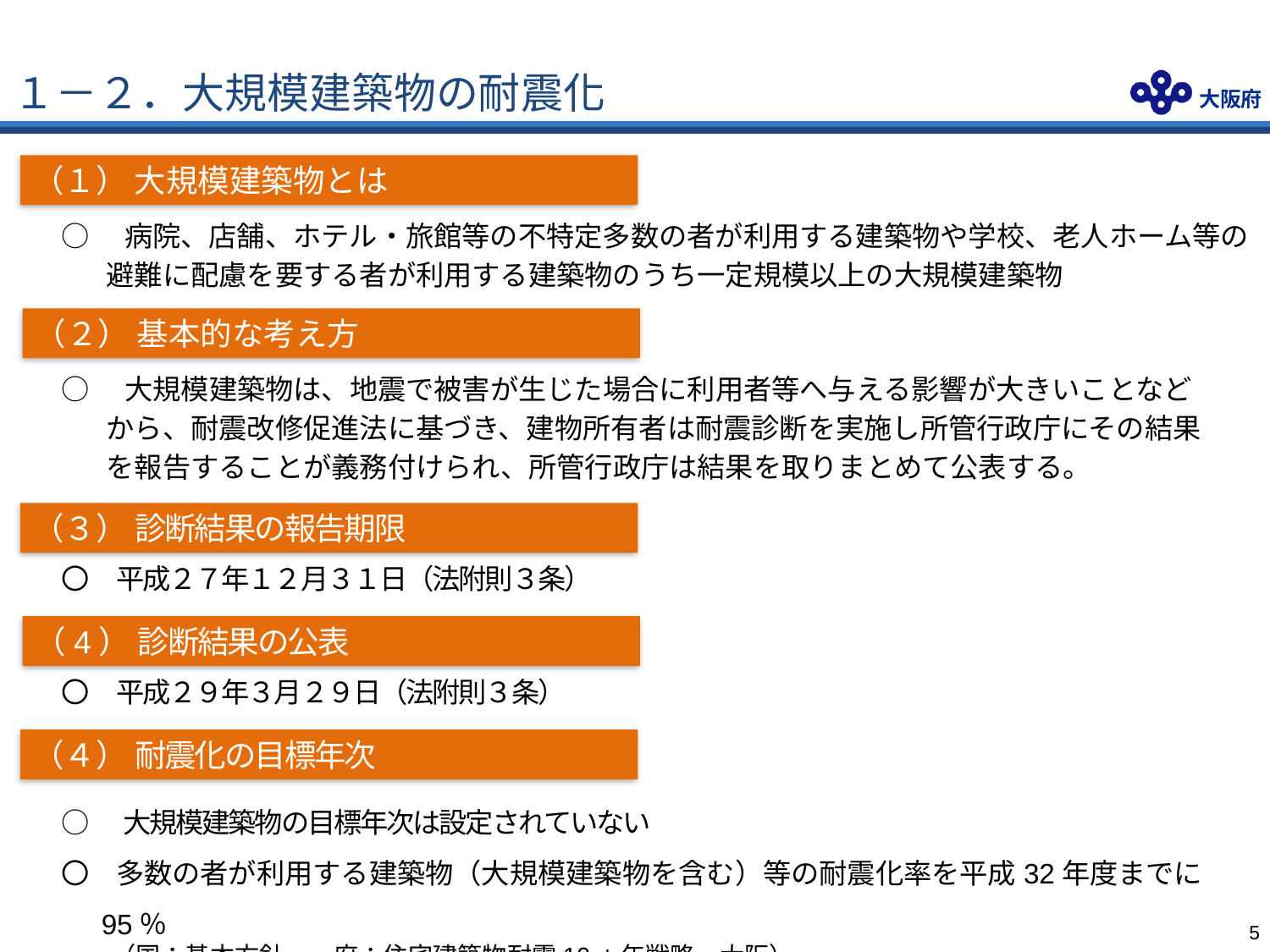

# １－２．大規模建築物の耐震化
（１） 大規模建築物とは
○　病院、店舗、ホテル・旅館等の不特定多数の者が利用する建築物や学校、老人ホーム等の避難に配慮を要する者が利用する建築物のうち一定規模以上の大規模建築物
（２） 基本的な考え方
○　大規模建築物は、地震で被害が生じた場合に利用者等へ与える影響が大きいことなどから、耐震改修促進法に基づき、建物所有者は耐震診断を実施し所管行政庁にその結果を報告することが義務付けられ、所管行政庁は結果を取りまとめて公表する。

（３） 診断結果の報告期限
〇　平成２７年１２月３１日（法附則３条）

（4） 診断結果の公表
〇　平成２９年３月２９日（法附則３条）

（４） 耐震化の目標年次
○　大規模建築物の目標年次は設定されていない
〇　多数の者が利用する建築物（大規模建築物を含む）等の耐震化率を平成32年度までに95％
　　（国：基本方針　　府：住宅建築物耐震10ヵ年戦略・大阪）

5